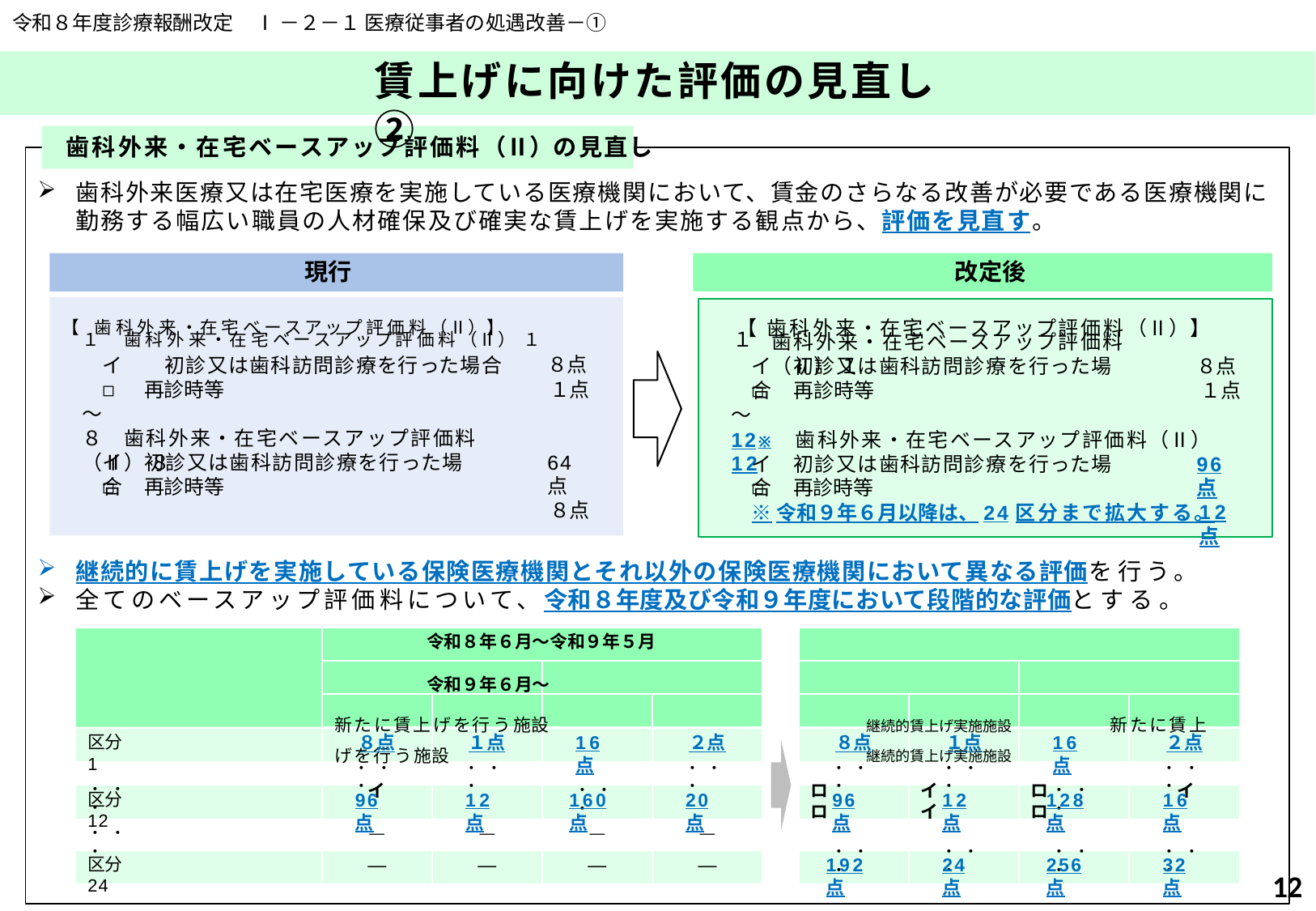

令和８年度診療報酬改定
Ⅰ－２－１ 医療従事者の処遇改善－①

# 賃上げに向けた評価の見直し②

歯科外来・在宅ベースアップ評価料（Ⅱ）の見直し
歯科外来医療又は在宅医療を実施している医療機関において、賃金のさらなる改善が必要である医療機関に勤務する幅広い職員の人材確保及び確実な賃上げを実施する観点から、評価を見直す。
現行	改定後
【歯科外来・在宅ベースアップ評価料（Ⅱ）】	【歯科外来・在宅ベースアップ評価料（Ⅱ）】

１	歯科外来・在宅ベースアップ評価料（Ⅱ） １	１
イ	初診又は歯科訪問診療を行った場合
歯科外来・在宅ベースアップ評価料（Ⅱ） １
８点
１点
イ	初診又は歯科訪問診療を行った場合
８点
◻	再診時等
◻	再診時等	１点
～
～
８	歯科外来・在宅ベースアップ評価料（Ⅱ） ８
12※	歯科外来・在宅ベースアップ評価料（Ⅱ） 12
イ	初診又は歯科訪問診療を行った場合
64点
８点
イ	初診又は歯科訪問診療を行った場合
96点
12点
◻	再診時等
◻	再診時等
※令和９年６月以降は、24区分まで拡大する。
継続的に賃上げを実施している保険医療機関とそれ以外の保険医療機関において異なる評価を行う。
全てのベースアップ評価料について、令和８年度及び令和９年度において段階的な評価とする。
令和８年６月～令和９年５月	令和９年６月～
新たに賃上げを行う施設	継続的賃上げ実施施設	新たに賃上げを行う施設	継続的賃上げ実施施設
イ	ロ	イ	ロ	イ	ロ	イ	ロ

区分1
・・・
８点
・・・
１点
・・・
16点
・・・
２点
・・・
８点
・・・
１点
・・・
16点
・・・
２点
・・・
96点
・・・
12点
・・・
128点
・・・
16点
・・・
区分12
96点
12点
160点
20点
・・・
—
—
—
—
区分24
—
—
—
—
192点
24点
256点
32点
12